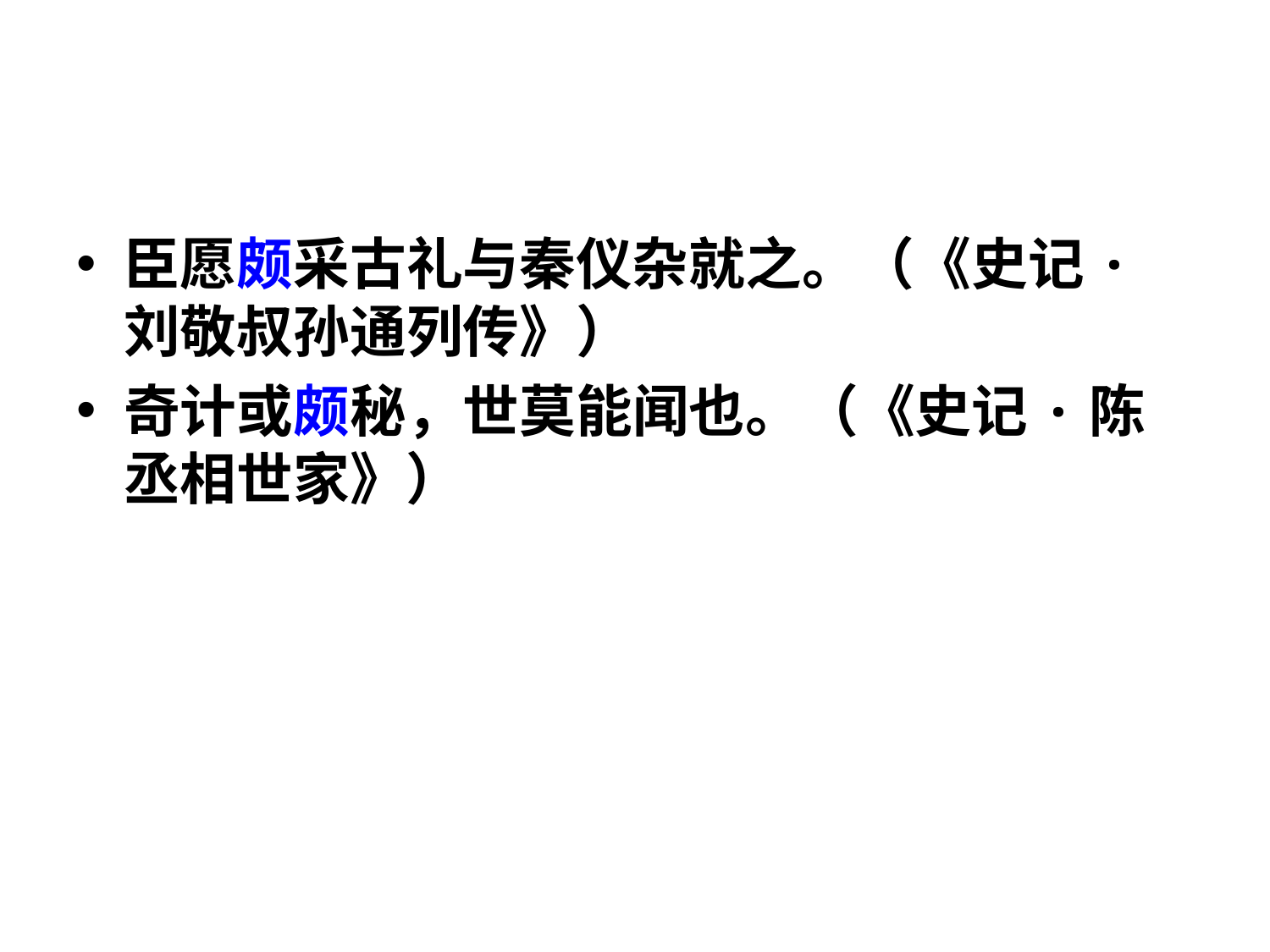

#
臣愿颇采古礼与秦仪杂就之。（《史记·刘敬叔孙通列传》）
奇计或颇秘，世莫能闻也。（《史记·陈丞相世家》）